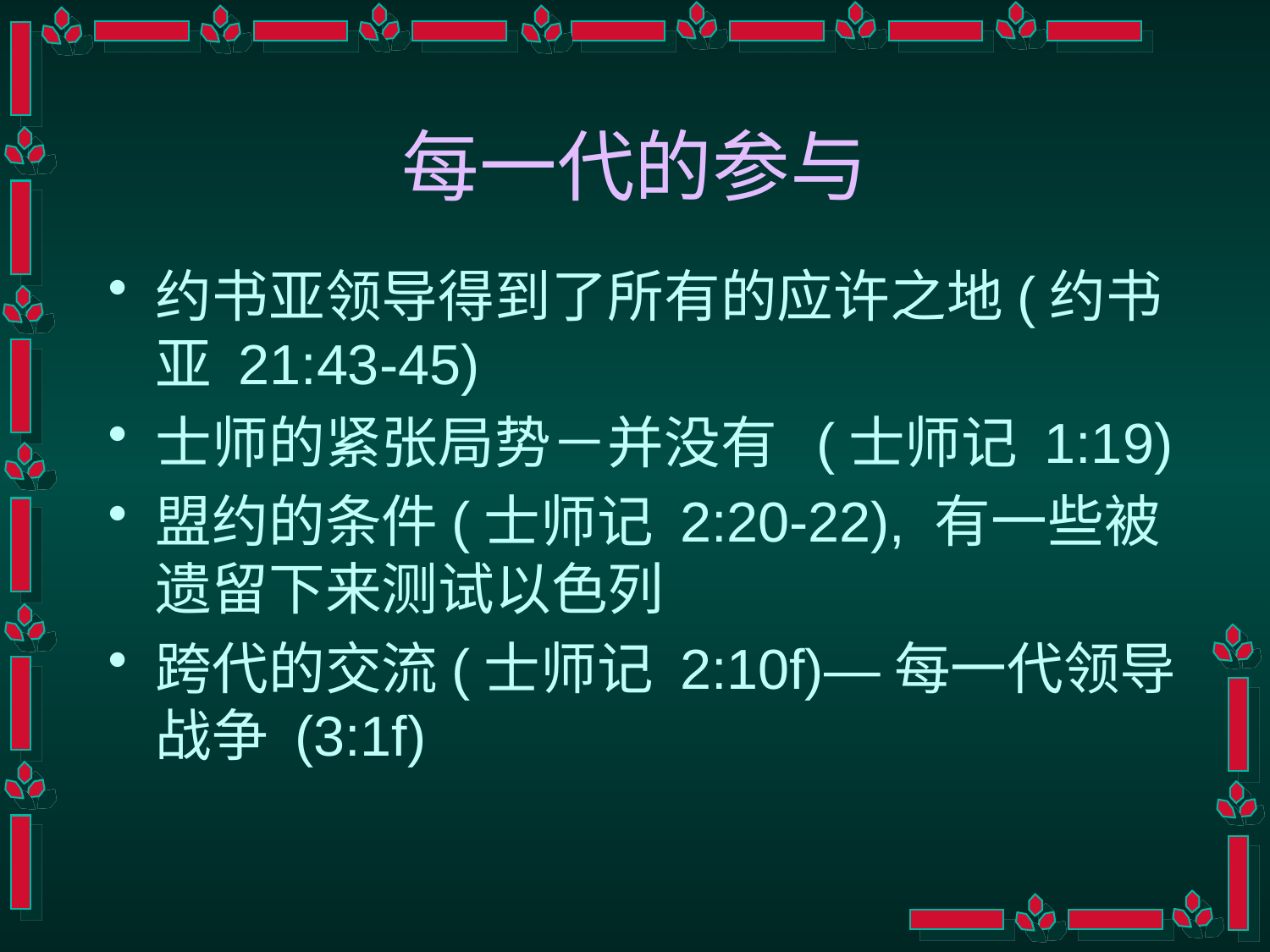

# 每一代的参与
约书亚领导得到了所有的应许之地(约书亚 21:43-45)
士师的紧张局势－并没有  (士师记 1:19)
盟约的条件(士师记 2:20-22), 有一些被遗留下来测试以色列
跨代的交流(士师记 2:10f)—每一代领导战争 (3:1f)